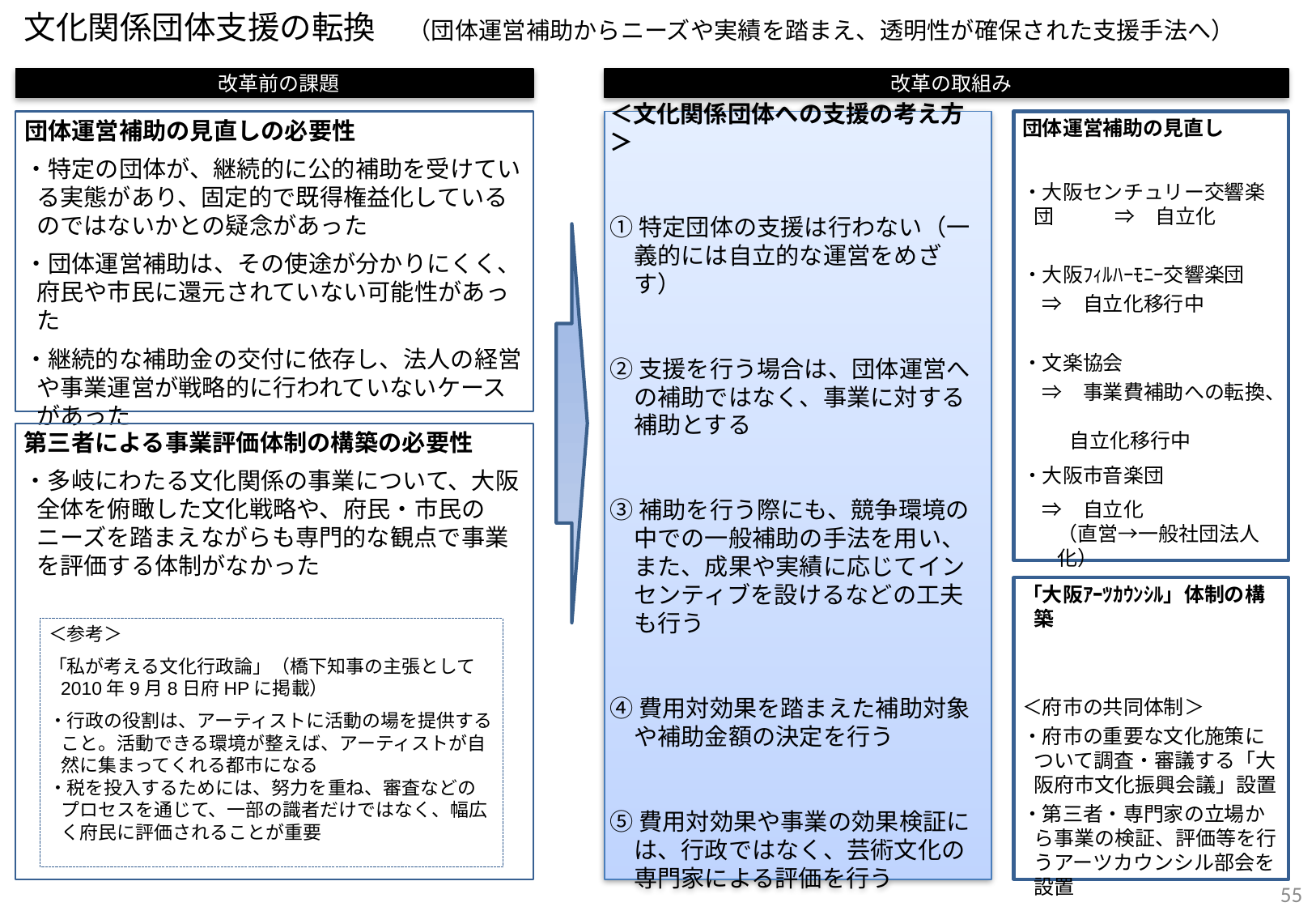

文化関係団体支援の転換　（団体運営補助からニーズや実績を踏まえ、透明性が確保された支援手法へ）
 改革前の課題
 改革の取組み
団体運営補助の見直しの必要性
・特定の団体が、継続的に公的補助を受けている実態があり、固定的で既得権益化しているのではないかとの疑念があった
・団体運営補助は、その使途が分かりにくく、府民や市民に還元されていない可能性があった
・継続的な補助金の交付に依存し、法人の経営や事業運営が戦略的に行われていないケースがあった
＜文化関係団体への支援の考え方＞

①特定団体の支援は行わない（一義的には自立的な運営をめざす）

②支援を行う場合は、団体運営への補助ではなく、事業に対する補助とする

③補助を行う際にも、競争環境の中での一般補助の手法を用い、また、成果や実績に応じてインセンティブを設けるなどの工夫も行う

④費用対効果を踏まえた補助対象や補助金額の決定を行う

⑤費用対効果や事業の効果検証には、行政ではなく、芸術文化の専門家による評価を行う
団体運営補助の見直し

・大阪センチュリー交響楽団　　　⇒　自立化

・大阪ﾌｨﾙﾊｰﾓﾆｰ交響楽団
　⇒　自立化移行中

・文楽協会
　⇒　事業費補助への転換、
自立化移行中
・大阪市音楽団
　⇒　自立化
（直営→一般社団法人化）

第三者による事業評価体制の構築の必要性
・多岐にわたる文化関係の事業について、大阪全体を俯瞰した文化戦略や、府民・市民のニーズを踏まえながらも専門的な観点で事業を評価する体制がなかった
「大阪ｱｰﾂｶｳﾝｼﾙ」体制の構築

＜府市の共同体制＞
・府市の重要な文化施策について調査・審議する「大阪府市文化振興会議」設置
・第三者・専門家の立場から事業の検証、評価等を行うアーツカウンシル部会を設置
＜参考＞
「私が考える文化行政論」（橋下知事の主張として2010年9月8日府HPに掲載）
・行政の役割は、アーティストに活動の場を提供すること。活動できる環境が整えば、アーティストが自然に集まってくれる都市になる
・税を投入するためには、努力を重ね、審査などのプロセスを通じて、一部の識者だけではなく、幅広く府民に評価されることが重要
55